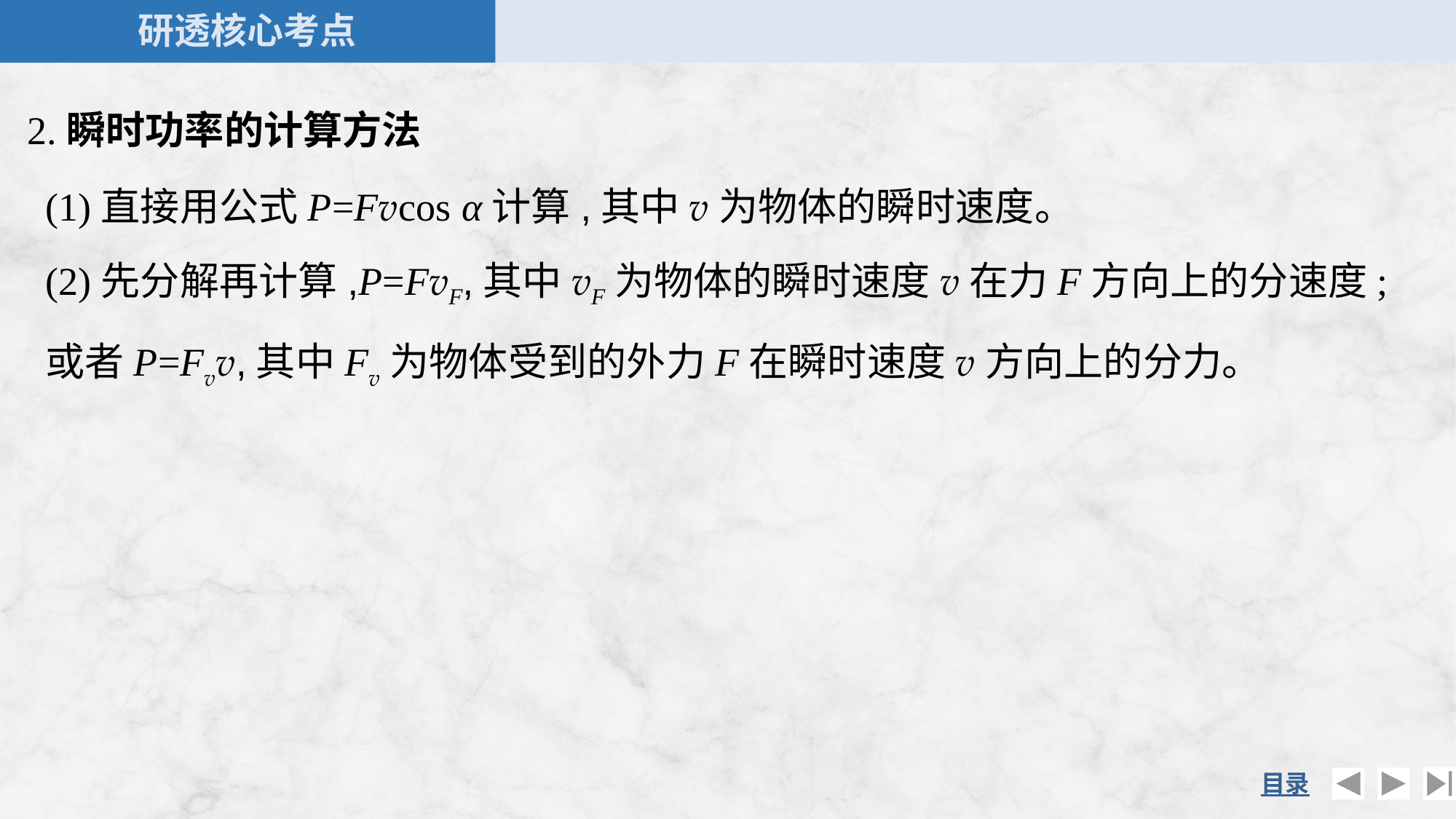

2.瞬时功率的计算方法
(1)直接用公式P=Fvcos α计算,其中v为物体的瞬时速度。
(2)先分解再计算,P=FvF,其中vF为物体的瞬时速度v在力F方向上的分速度;或者P=Fvv,其中Fv为物体受到的外力F在瞬时速度v方向上的分力。